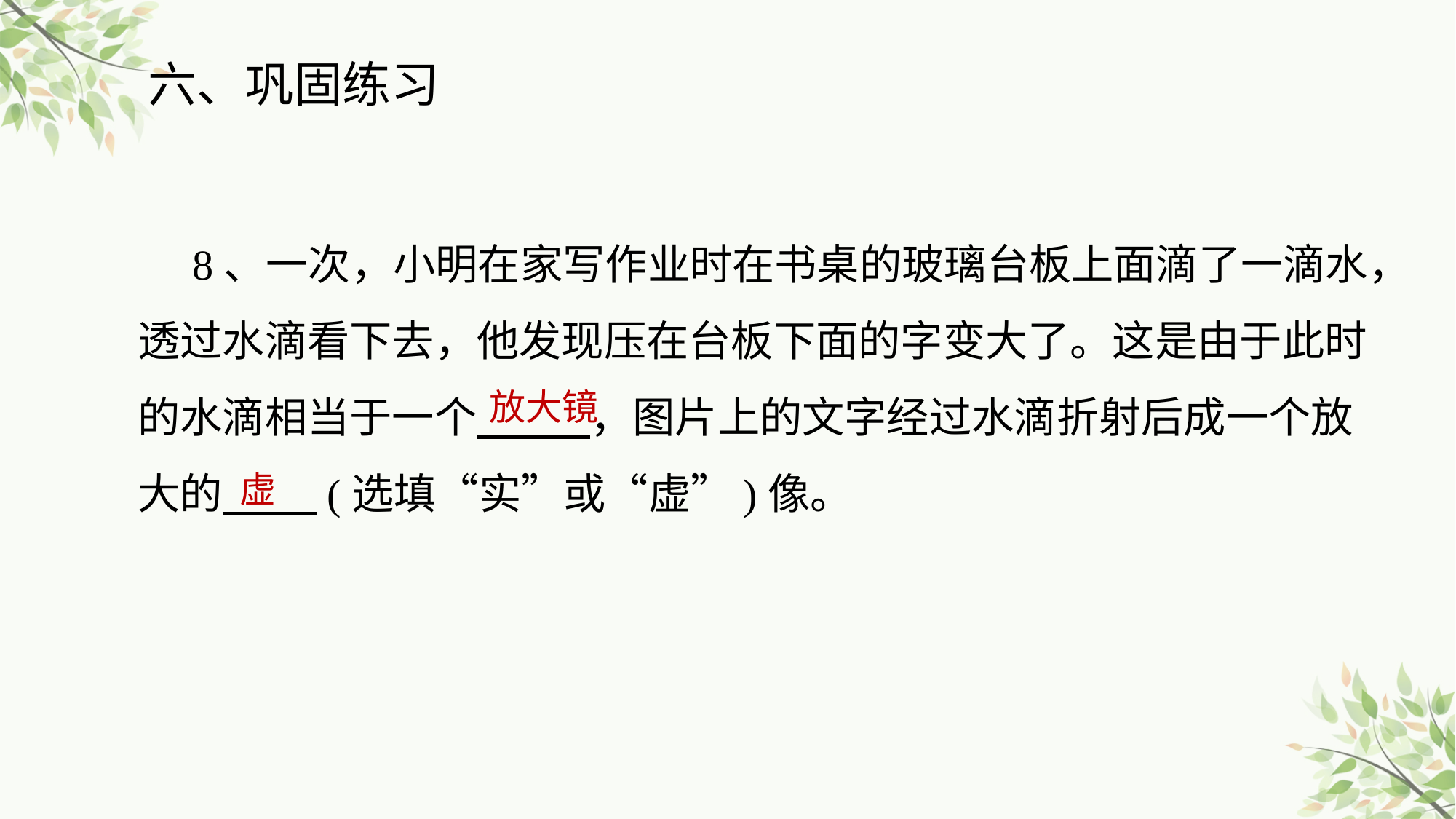

六、巩固练习
8、一次，小明在家写作业时在书桌的玻璃台板上面滴了一滴水，透过水滴看下去，他发现压在台板下面的字变大了。这是由于此时的水滴相当于一个            ，图片上的文字经过水滴折射后成一个放大的          (选填“实”或“虚”)像。
放大镜
虚